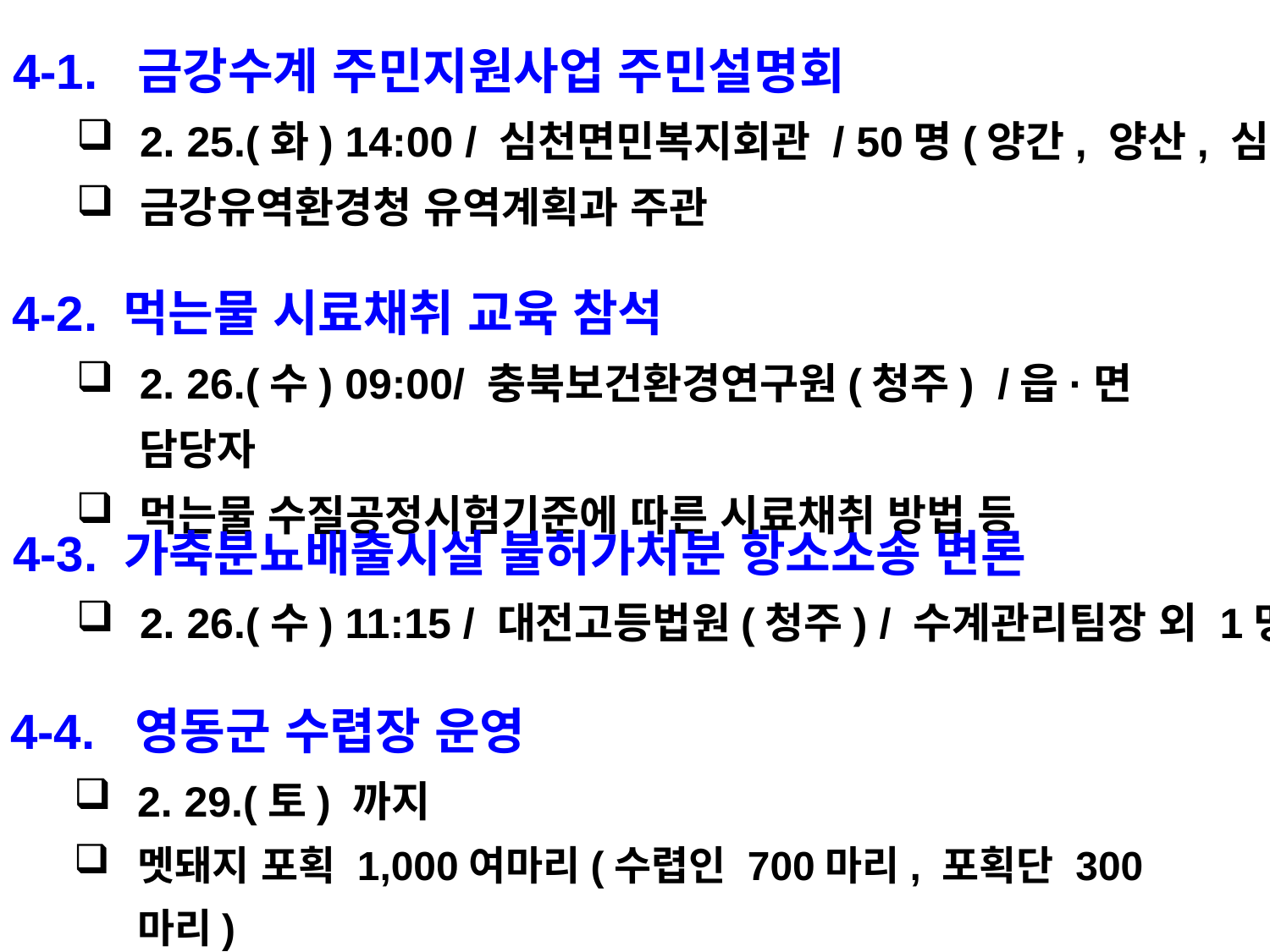

4-1.  금강수계 주민지원사업 주민설명회
2. 25.(화) 14:00 / 심천면민복지회관 / 50명(양간, 양산, 심천)
금강유역환경청 유역계획과 주관

4-2. 먹는물 시료채취 교육 참석
2. 26.(수) 09:00/ 충북보건환경연구원(청주)  /읍·면 담당자
먹는물 수질공정시험기준에 따른 시료채취 방법 등
4-3. 가축분뇨배출시설 불허가처분 항소소송 변론
2. 26.(수) 11:15 / 대전고등법원(청주) / 수계관리팀장 외 1명

4-4.  영동군 수렵장 운영
2. 29.(토) 까지
멧돼지 포획 1,000여마리(수렵인 700마리, 포획단 300마리)